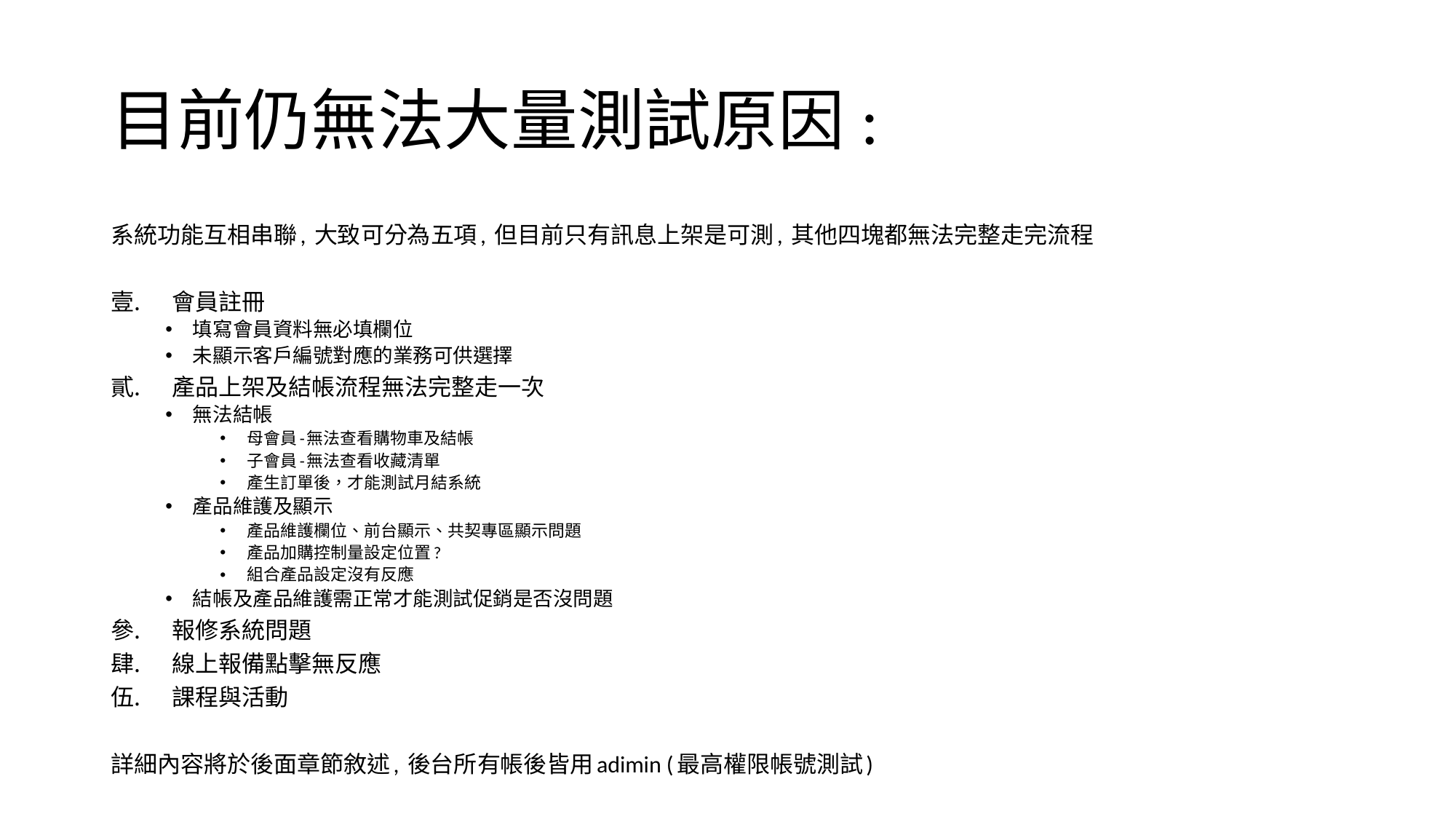

# 目前仍無法大量測試原因:
系統功能互相串聯, 大致可分為五項, 但目前只有訊息上架是可測, 其他四塊都無法完整走完流程

會員註冊
填寫會員資料無必填欄位
未顯示客戶編號對應的業務可供選擇
產品上架及結帳流程無法完整走一次
無法結帳
母會員-無法查看購物車及結帳
子會員-無法查看收藏清單
產生訂單後，才能測試月結系統
產品維護及顯示
產品維護欄位、前台顯示、共契專區顯示問題
產品加購控制量設定位置?
組合產品設定沒有反應
結帳及產品維護需正常才能測試促銷是否沒問題
報修系統問題
線上報備點擊無反應
課程與活動

詳細內容將於後面章節敘述, 後台所有帳後皆用adimin (最高權限帳號測試)